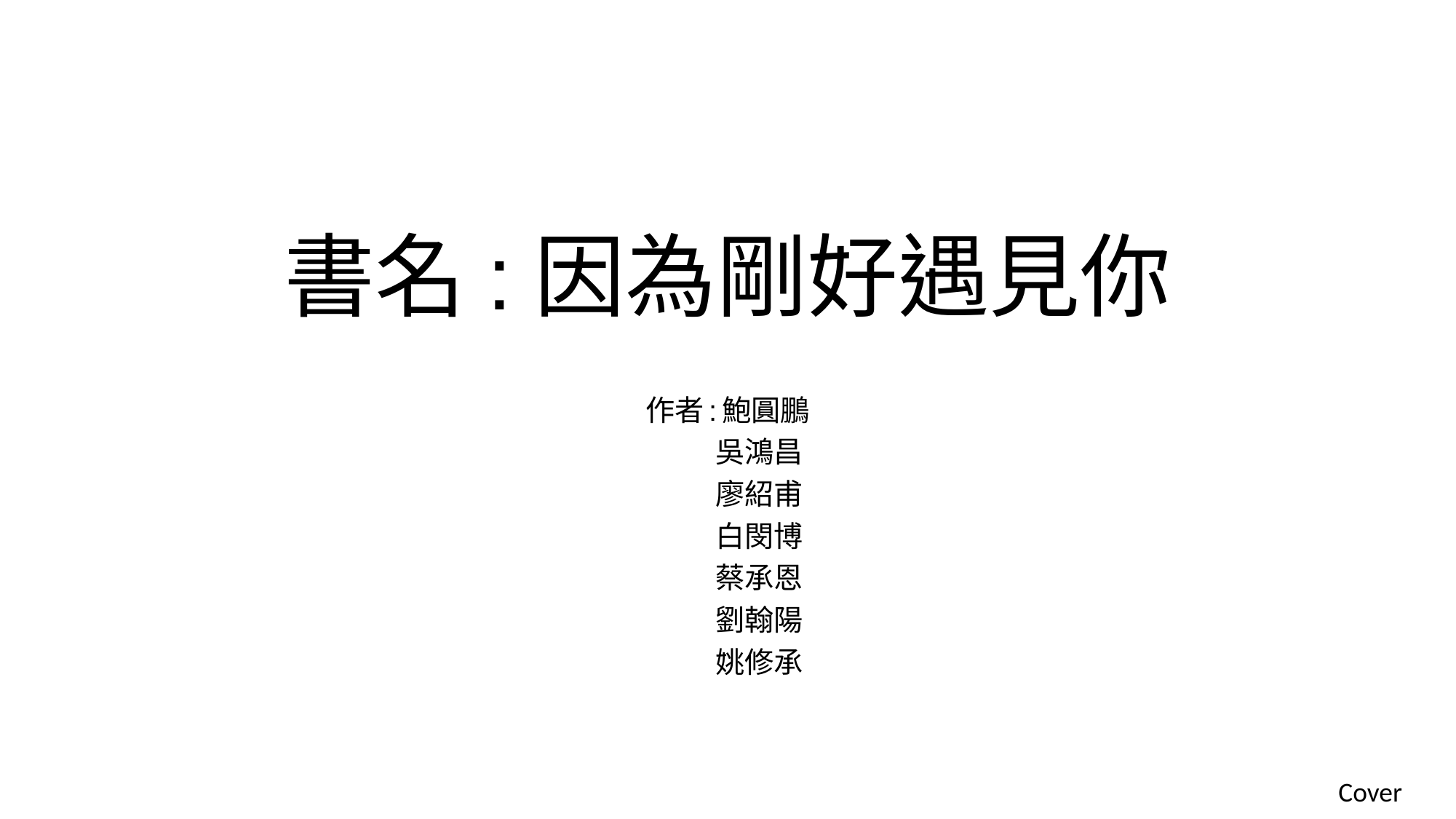

# 書名:因為剛好遇見你
作者:鮑圓鵬
         吳鴻昌
         廖紹甫
         白閔博
         蔡承恩
         劉翰陽
         姚修承
Cover